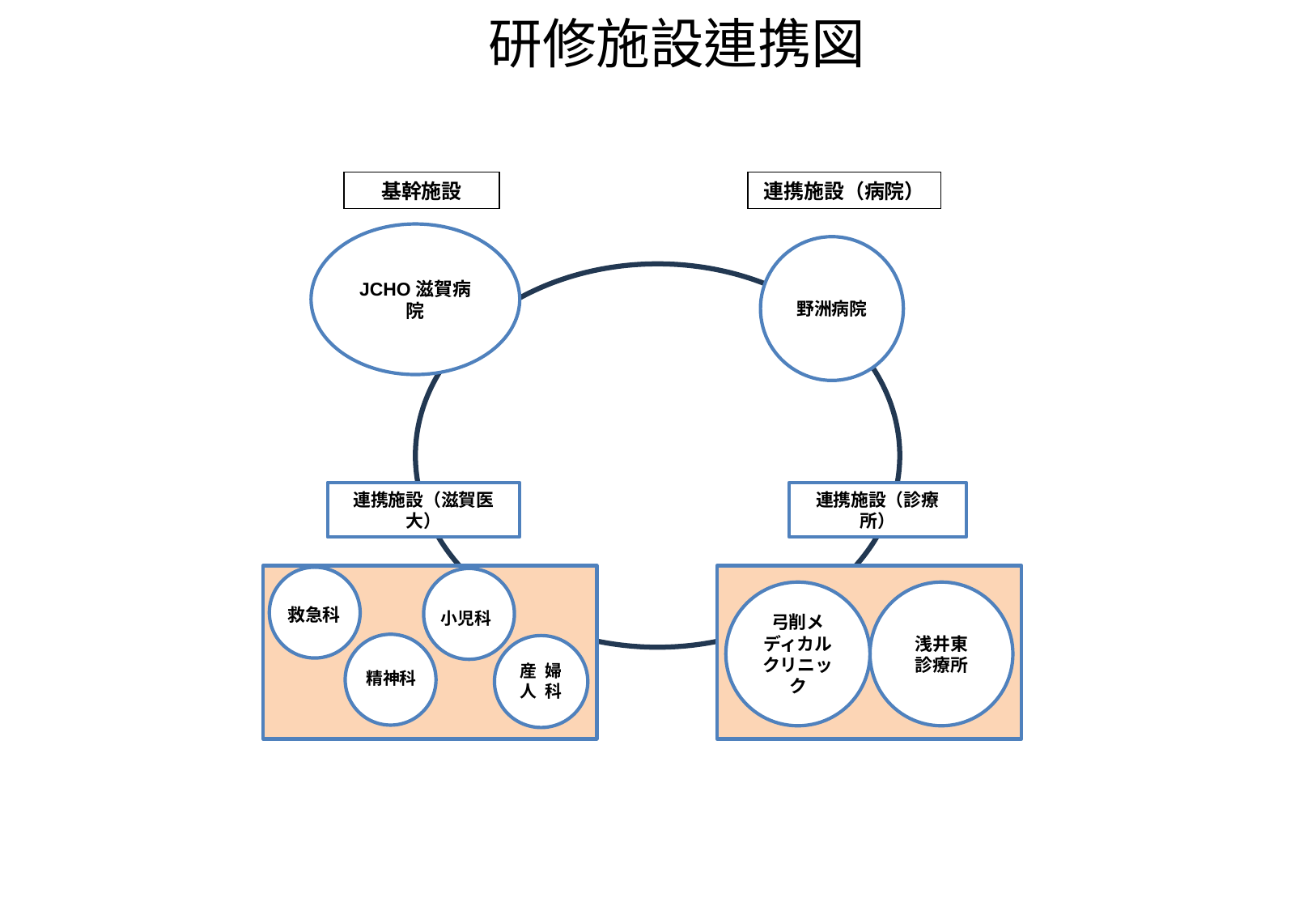

研修施設連携図
基幹施設
連携施設（病院）
JCHO滋賀病院
野洲病院

連携施設（滋賀医大）
連携施設（診療所）

弓削メディカルクリニック
浅井東
診療所

救急科
小児科

産婦人  科

精神科